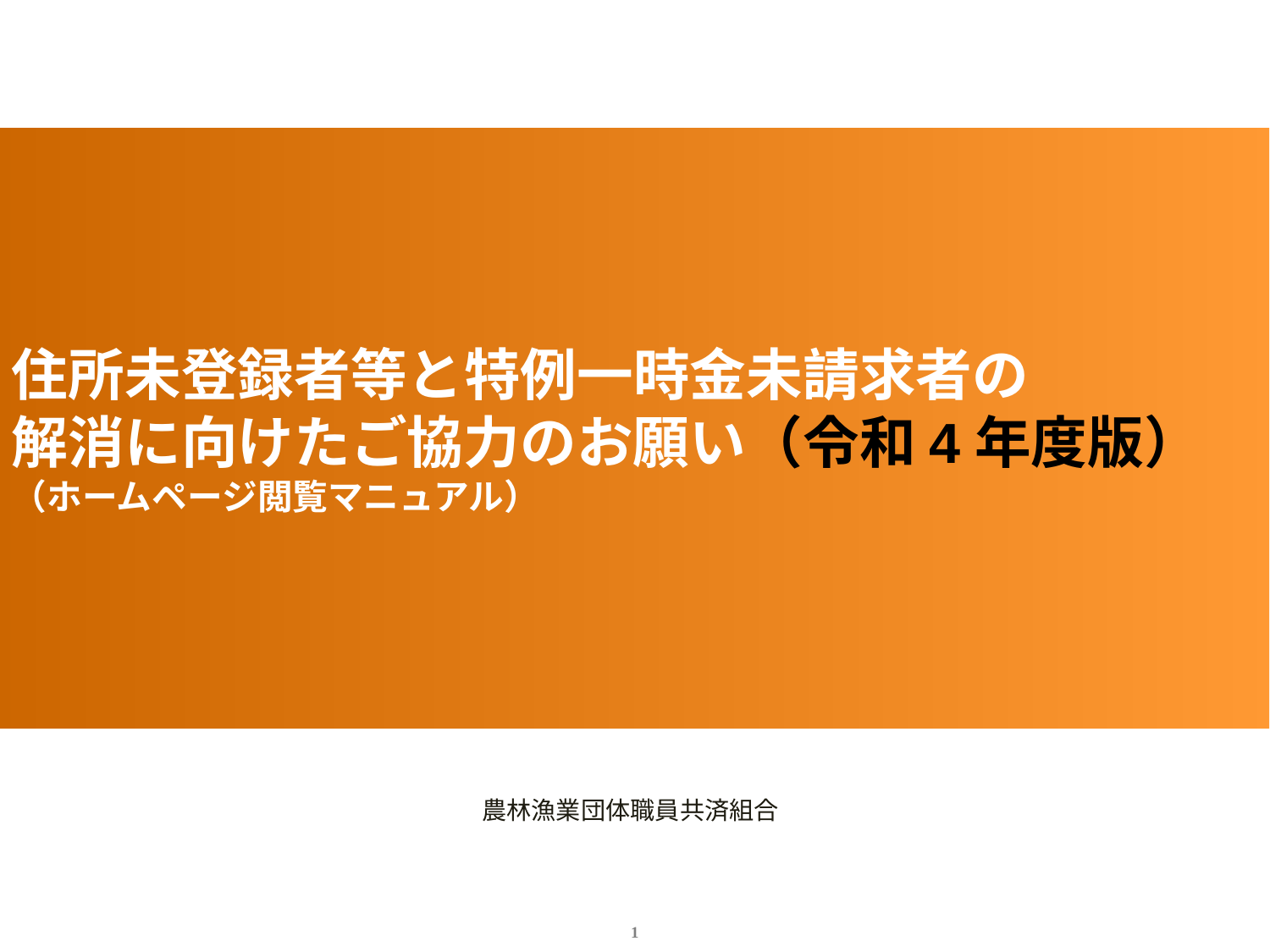

住所未登録者等と特例一時金未請求者の
解消に向けたご協力のお願い（令和4年度版）
（ホームページ閲覧マニュアル）

農林漁業団体職員共済組合
1